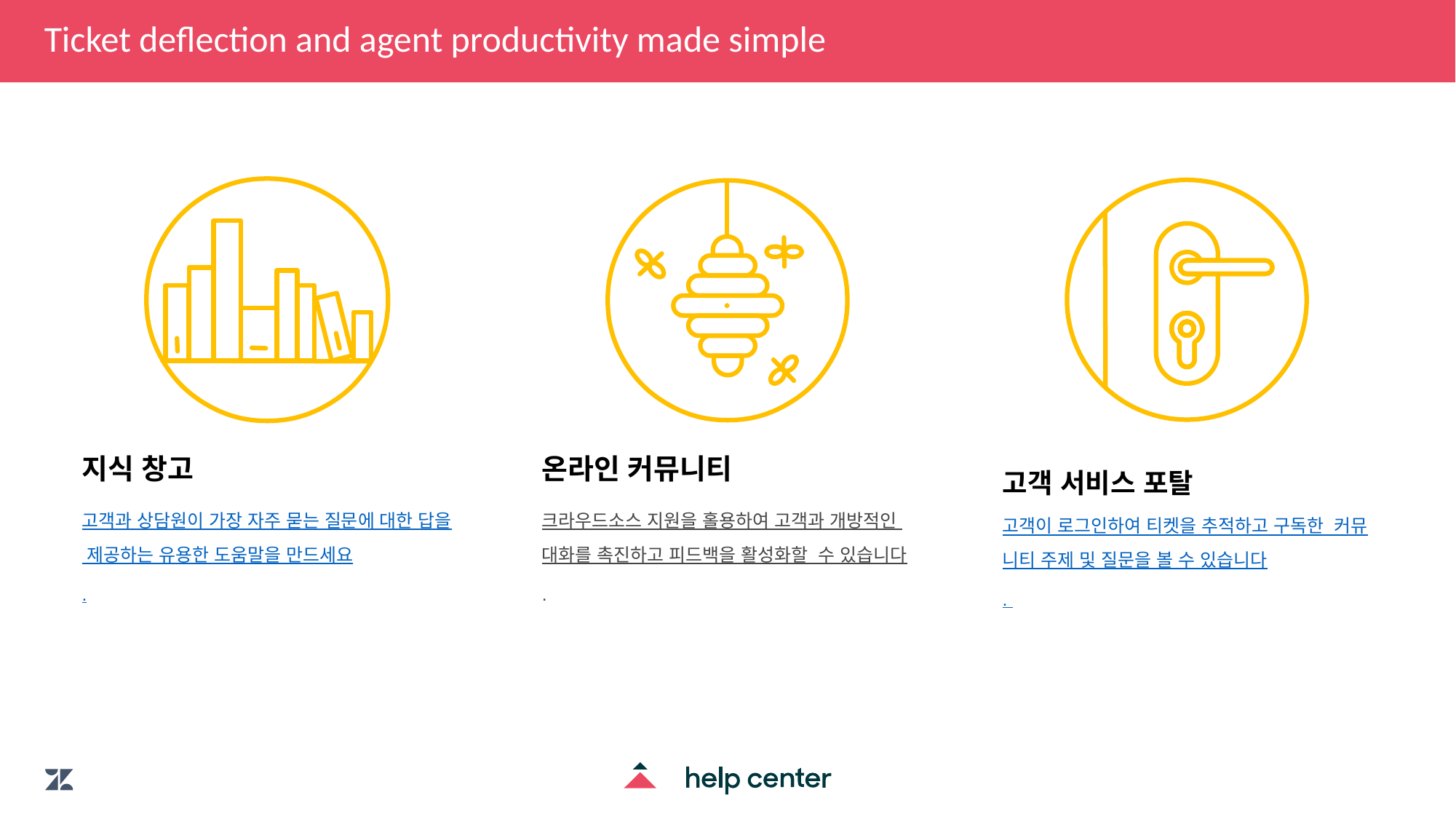

# Ticket deflection and agent productivity made simple

지식 창고
고객과 상담원이 가장 자주 묻는 질문에 대한 답을 제공하는 유용한 도움말을 만드세요.

온라인 커뮤니티
크라우드소스 지원을 홀용하여 고객과 개방적인 대화를 촉진하고 피드백을 활성화할  수 있습니다.

고객 서비스 포탈
고객이 로그인하여 티켓을 추적하고 구독한  커뮤니티 주제 및 질문을 볼 수 있습니다.